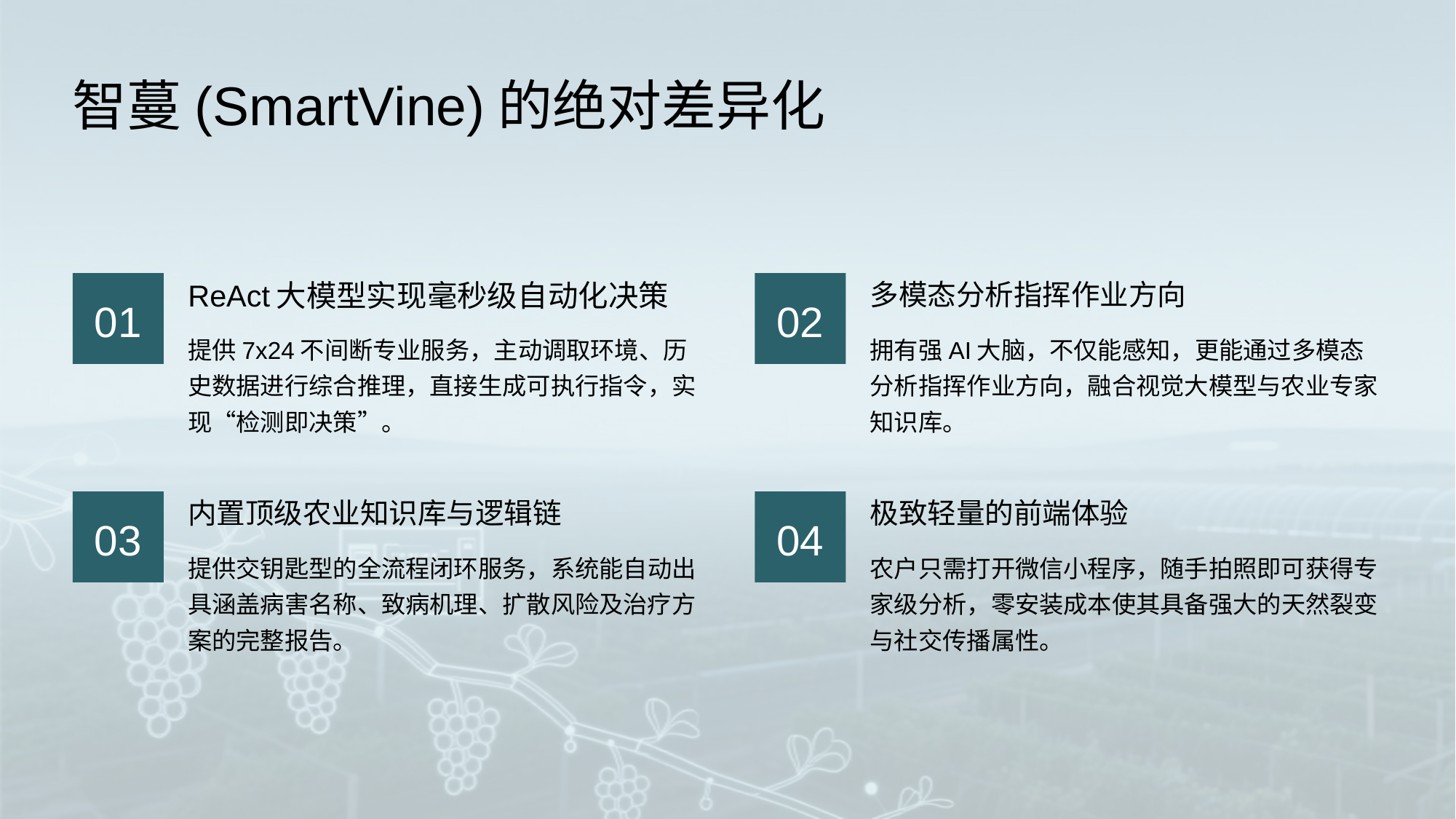

智蔓(SmartVine)的绝对差异化

ReAct大模型实现毫秒级自动化决策

多模态分析指挥作业方向
01
02
提供7x24不间断专业服务，主动调取环境、历史数据进行综合推理，直接生成可执行指令，实现“检测即决策”。
拥有强AI大脑，不仅能感知，更能通过多模态分析指挥作业方向，融合视觉大模型与农业专家知识库。

内置顶级农业知识库与逻辑链

极致轻量的前端体验
03
04
提供交钥匙型的全流程闭环服务，系统能自动出具涵盖病害名称、致病机理、扩散风险及治疗方案的完整报告。
农户只需打开微信小程序，随手拍照即可获得专家级分析，零安装成本使其具备强大的天然裂变与社交传播属性。